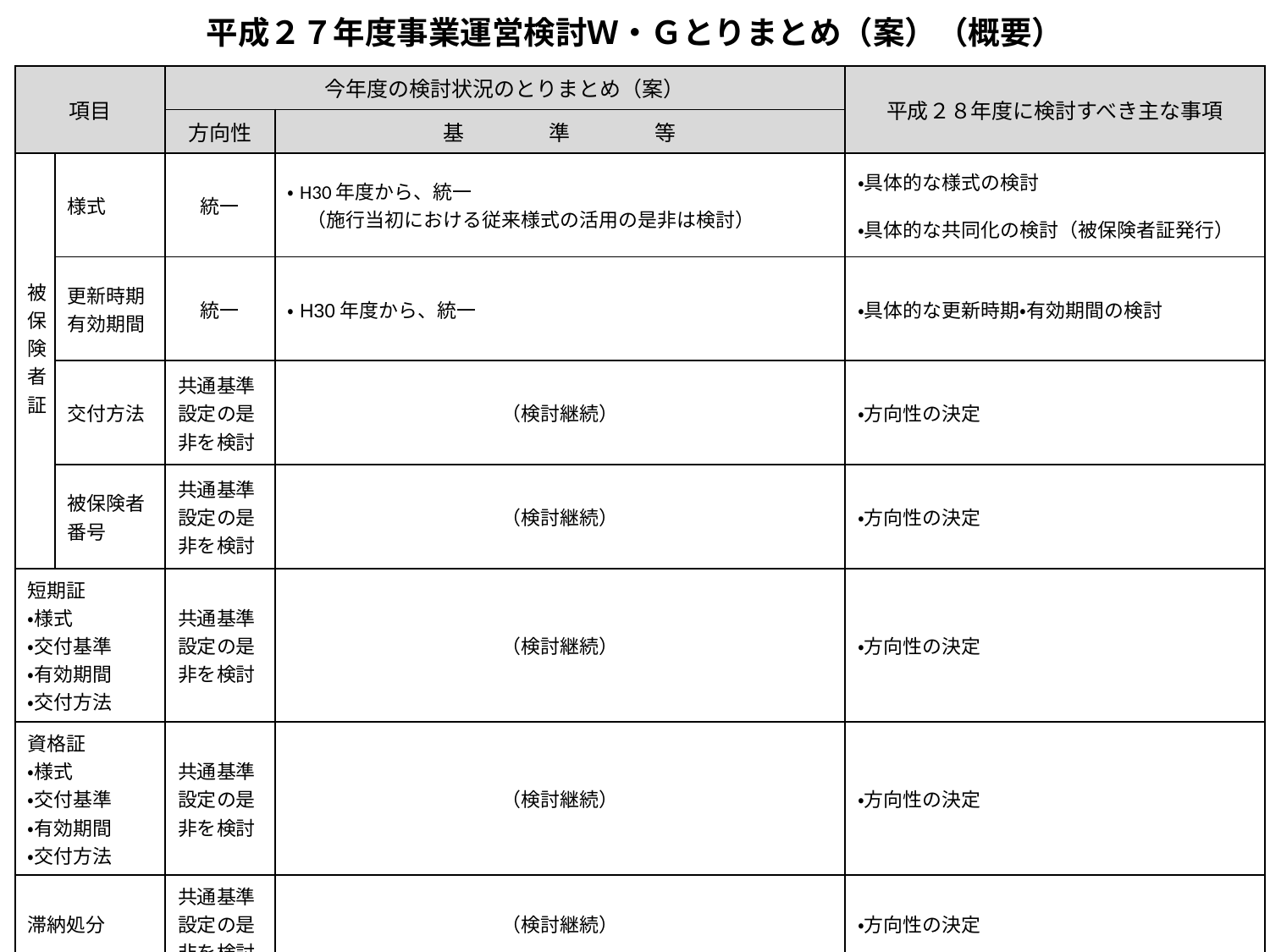

# 平成２７年度事業運営検討Ｗ・Ｇとりまとめ（案）（概要）
| 項目 |  | 今年度の検討状況のとりまとめ（案） |  | 平成２８年度に検討すべき主な事項 |
| --- | --- | --- | --- | --- |
|  |  | 方向性 | 基　　　　準　　　　等 |  |
| 被保険者証 | 様式 | 統一 | ・H30年度から、統一 　（施行当初における従来様式の活用の是非は検討） | ・具体的な様式の検討 ・具体的な共同化の検討（被保険者証発行） |
|  | 更新時期 有効期間 | 統一 | ・H30年度から、統一 | ・具体的な更新時期・有効期間の検討 |
|  | 交付方法 | 共通基準設定の是非を検討 | （検討継続） | ・方向性の決定 |
|  | 被保険者番号 | 共通基準設定の是非を検討 | （検討継続） | ・方向性の決定 |
| 短期証 ・様式　 ・交付基準 ・有効期間 ・交付方法 |  | 共通基準設定の是非を検討 | （検討継続） | ・方向性の決定 |
| 資格証 ・様式 ・交付基準 ・有効期間 ・交付方法 |  | 共通基準設定の是非を検討 | （検討継続） | ・方向性の決定 |
| 滞納処分 |  | 共通基準設定の是非を検討 | （検討継続） | ・方向性の決定 |